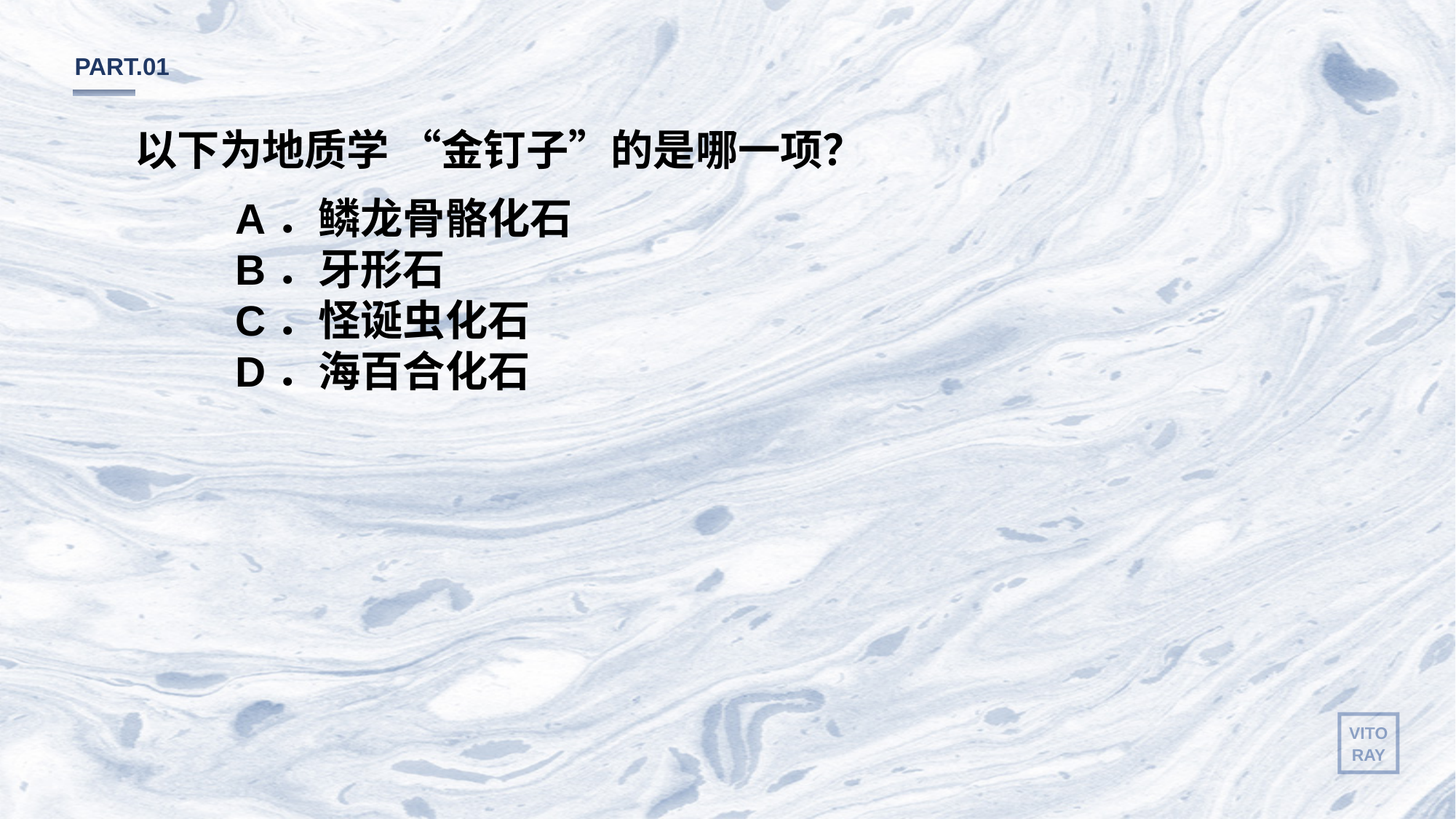

PART.01

以下为地质学 “金钉子”的是哪一项？
A．鳞龙骨骼化石
B．牙形石
C．怪诞虫化石
D．海百合化石

VITO
RAY